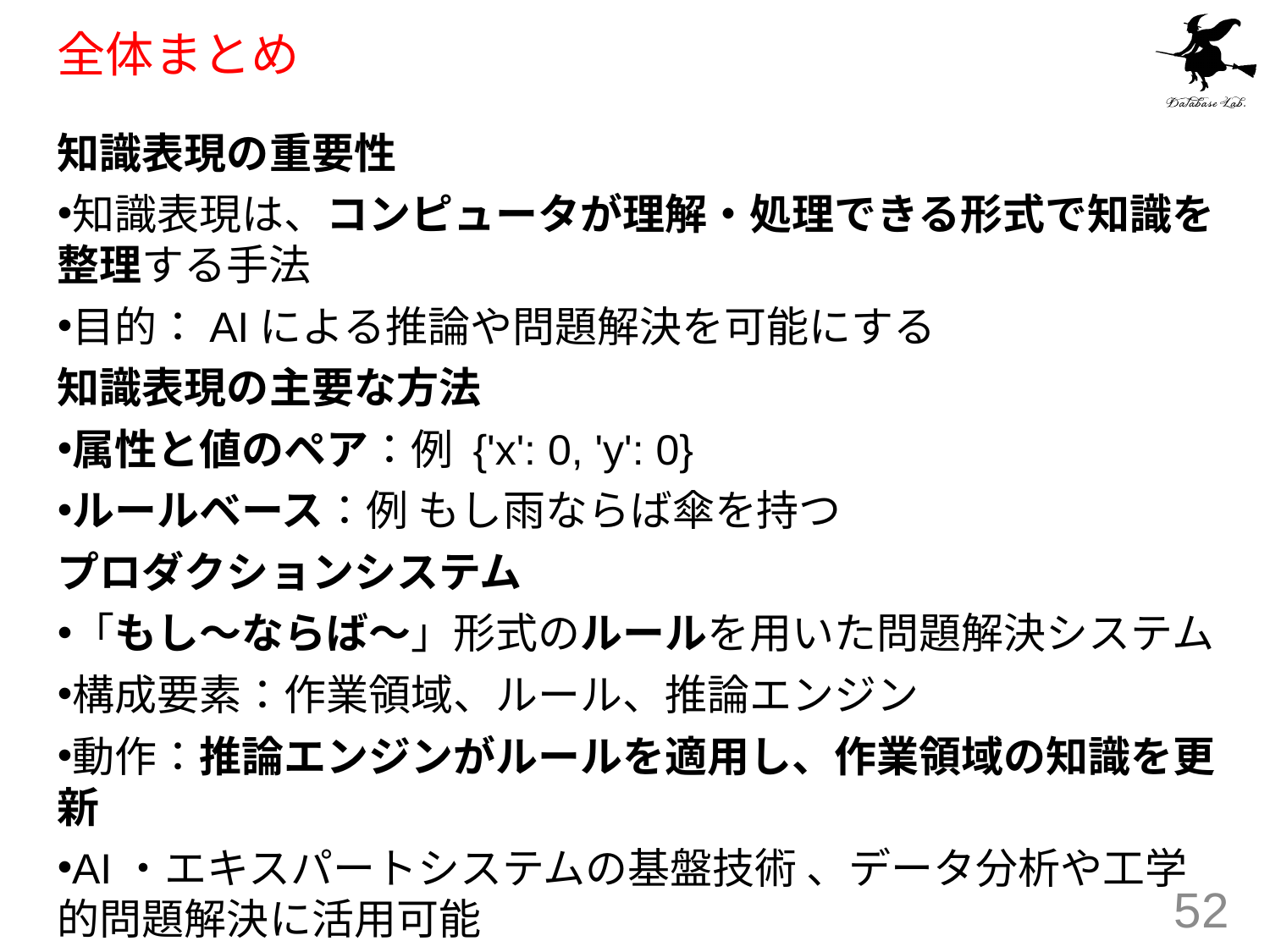

# 全体まとめ

知識表現の重要性
知識表現は、コンピュータが理解・処理できる形式で知識を整理する手法
目的：AIによる推論や問題解決を可能にする
知識表現の主要な方法
属性と値のペア：例 {'x': 0, 'y': 0}
ルールベース：例 もし雨ならば傘を持つ
プロダクションシステム
「もし～ならば～」形式のルールを用いた問題解決システム
構成要素：作業領域、ルール、推論エンジン
動作：推論エンジンがルールを適用し、作業領域の知識を更新
AI・エキスパートシステムの基盤技術 、データ分析や工学的問題解決に活用可能

52